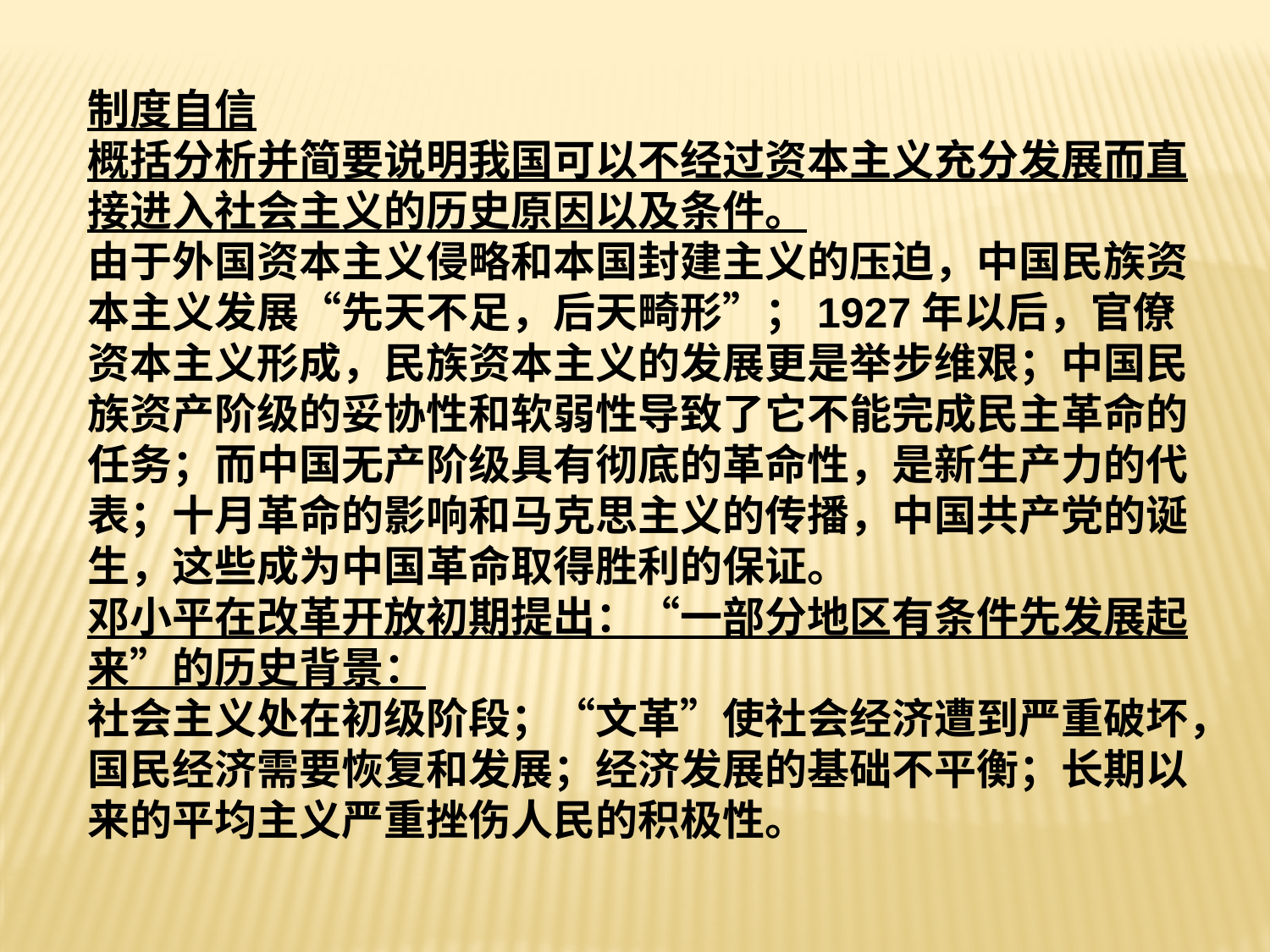

制度自信
概括分析并简要说明我国可以不经过资本主义充分发展而直接进入社会主义的历史原因以及条件。
由于外国资本主义侵略和本国封建主义的压迫，中国民族资本主义发展“先天不足，后天畸形”；1927年以后，官僚资本主义形成，民族资本主义的发展更是举步维艰；中国民族资产阶级的妥协性和软弱性导致了它不能完成民主革命的任务；而中国无产阶级具有彻底的革命性，是新生产力的代表；十月革命的影响和马克思主义的传播，中国共产党的诞生，这些成为中国革命取得胜利的保证。
邓小平在改革开放初期提出：“一部分地区有条件先发展起来”的历史背景：
社会主义处在初级阶段；“文革”使社会经济遭到严重破坏，国民经济需要恢复和发展；经济发展的基础不平衡；长期以来的平均主义严重挫伤人民的积极性。